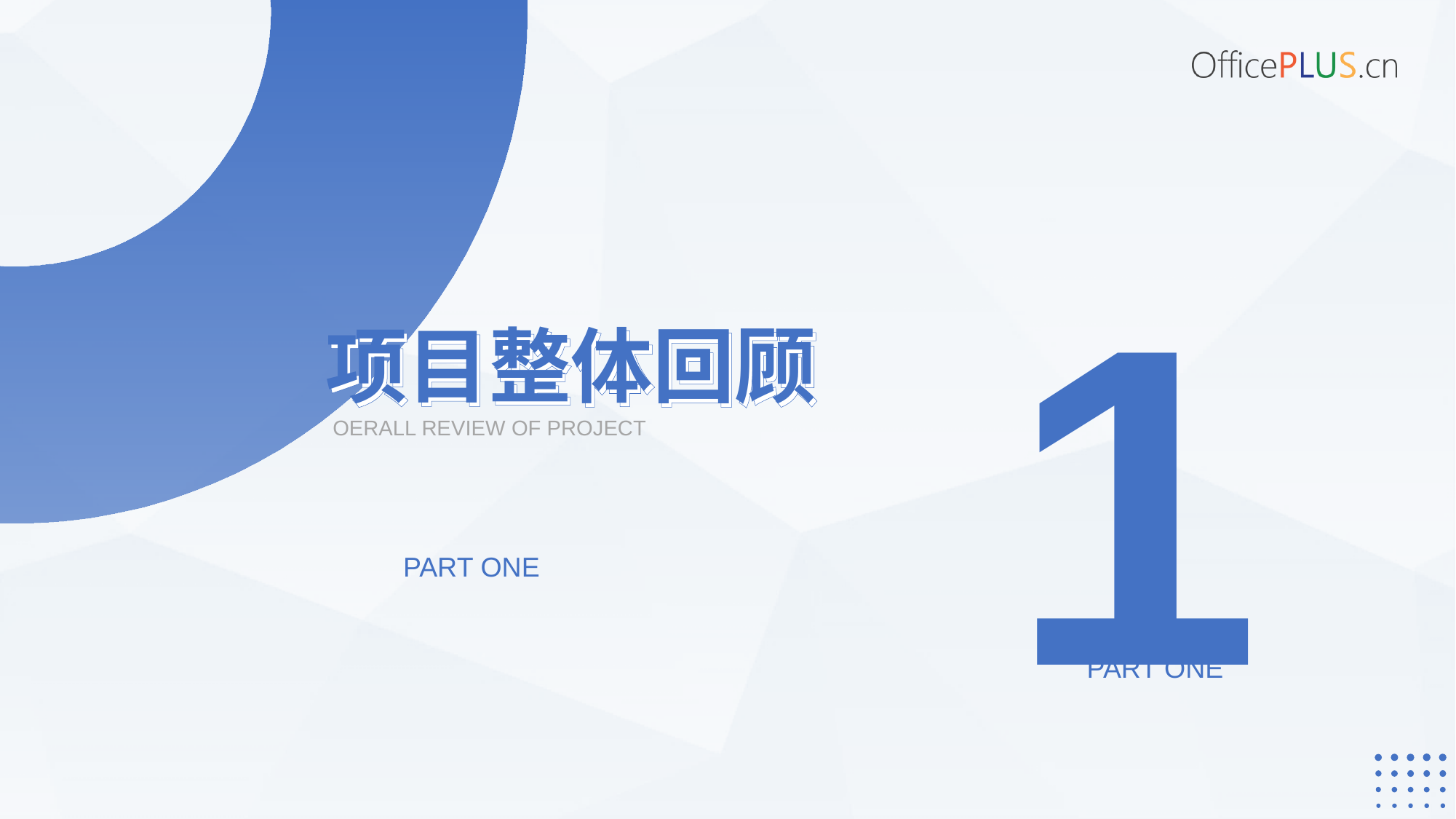

1
项目整体回顾
项目整体回顾
 OERALL REVIEW OF PROJECT

PART ONE
PART ONE